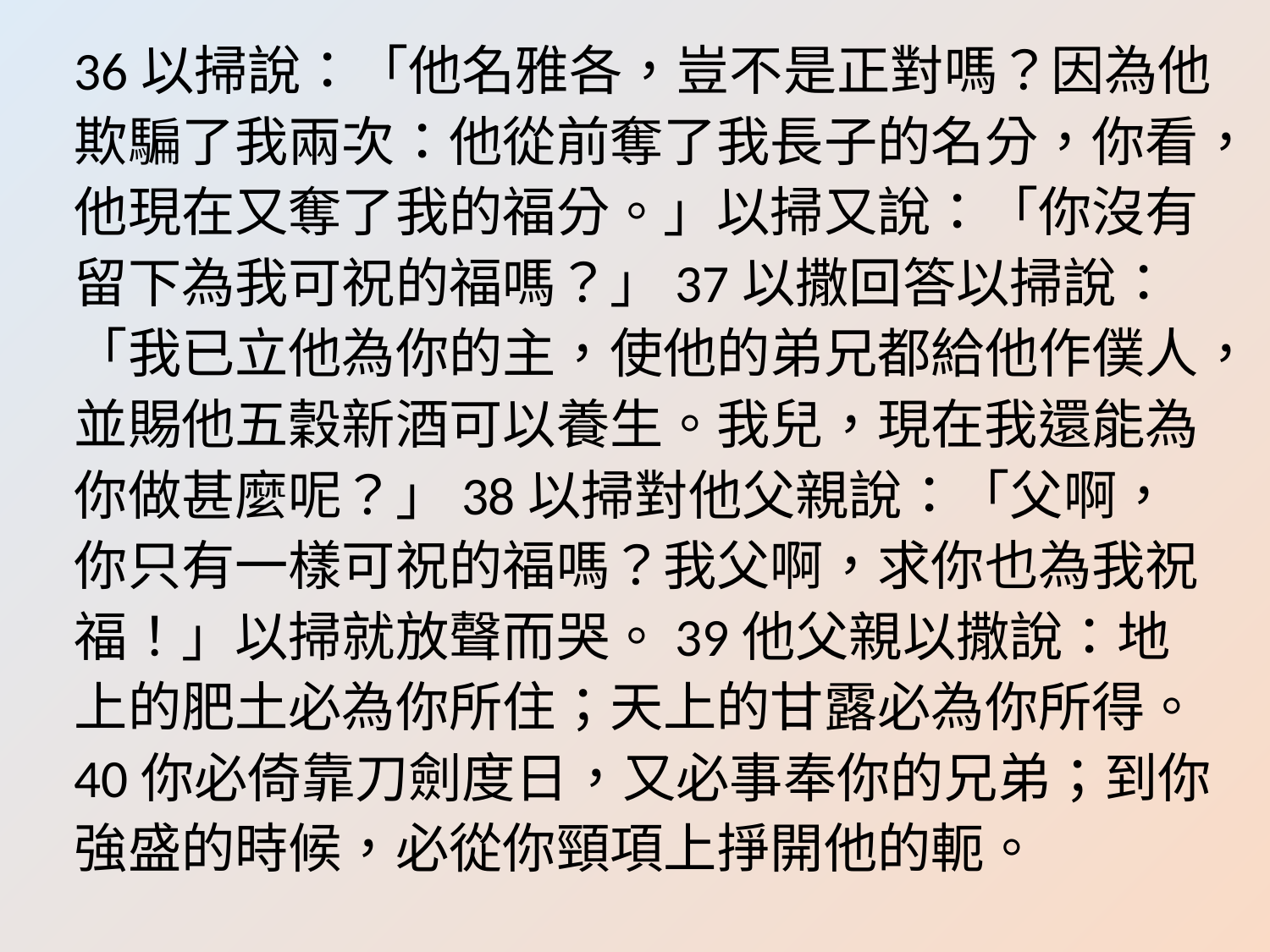

36以掃說：「他名雅各，豈不是正對嗎？因為他欺騙了我兩次：他從前奪了我長子的名分，你看，他現在又奪了我的福分。」以掃又說：「你沒有留下為我可祝的福嗎？」37以撒回答以掃說：「我已立他為你的主，使他的弟兄都給他作僕人，並賜他五穀新酒可以養生。我兒，現在我還能為你做甚麼呢？」38以掃對他父親說：「父啊，你只有一樣可祝的福嗎？我父啊，求你也為我祝福！」以掃就放聲而哭。39他父親以撒說：地上的肥土必為你所住；天上的甘露必為你所得。40你必倚靠刀劍度日，又必事奉你的兄弟；到你強盛的時候，必從你頸項上掙開他的軛。